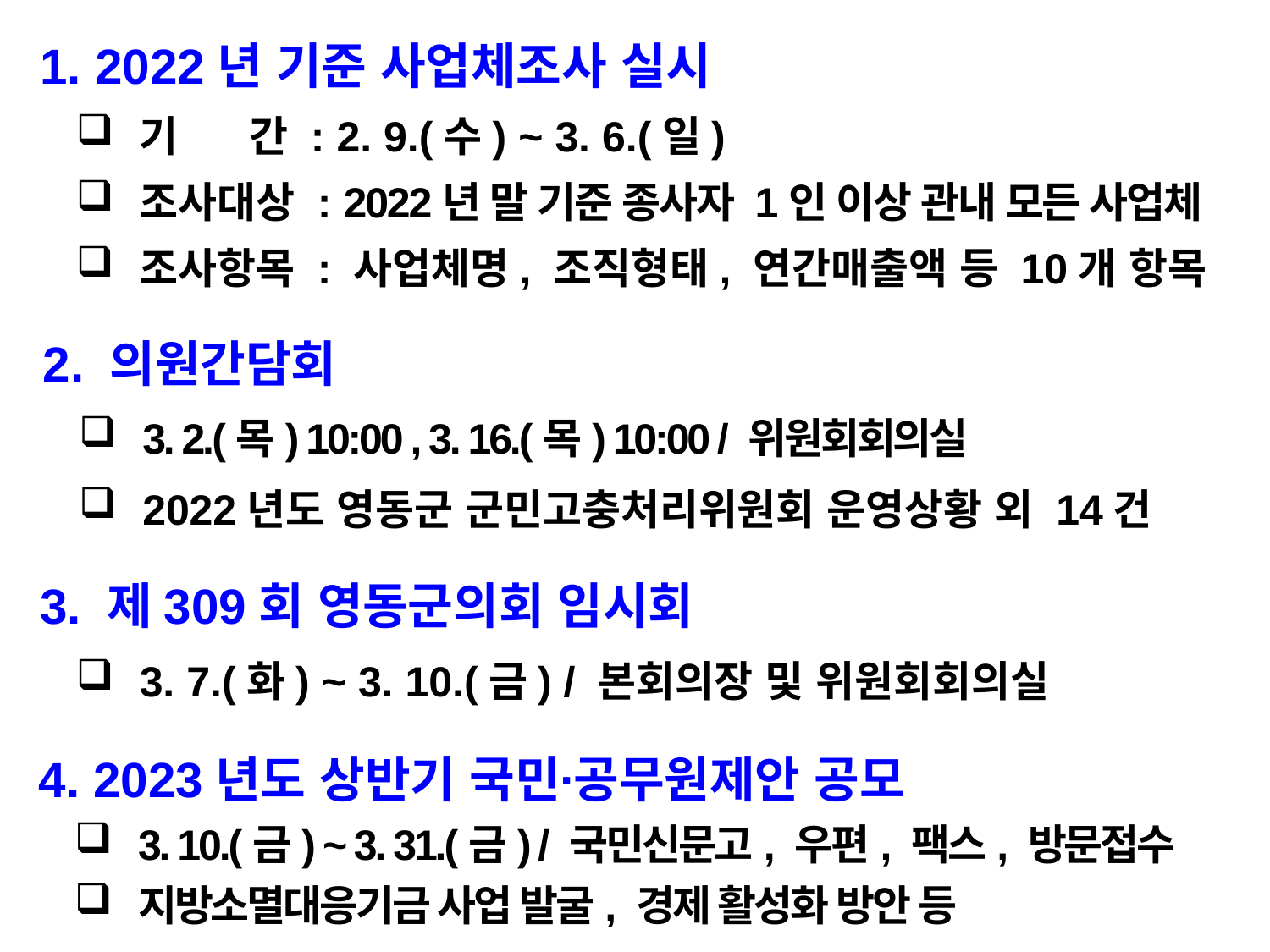

1. 2022년 기준 사업체조사 실시
기      간 : 2. 9.(수) ~ 3. 6.(일)
조사대상 : 2022년 말 기준 종사자 1인 이상 관내 모든 사업체
조사항목 : 사업체명, 조직형태, 연간매출액 등 10개 항목

  2. 의원간담회
3. 2.(목) 10:00 , 3. 16.(목) 10:00 / 위원회회의실
2022년도 영동군 군민고충처리위원회 운영상황 외 14건

  3. 제309회 영동군의회 임시회
3. 7.(화) ~ 3. 10.(금) / 본회의장 및 위원회회의실

  4. 2023년도 상반기 국민∙공무원제안 공모
3. 10.(금) ~ 3. 31.(금) / 국민신문고, 우편, 팩스, 방문접수
지방소멸대응기금 사업 발굴, 경제 활성화 방안 등